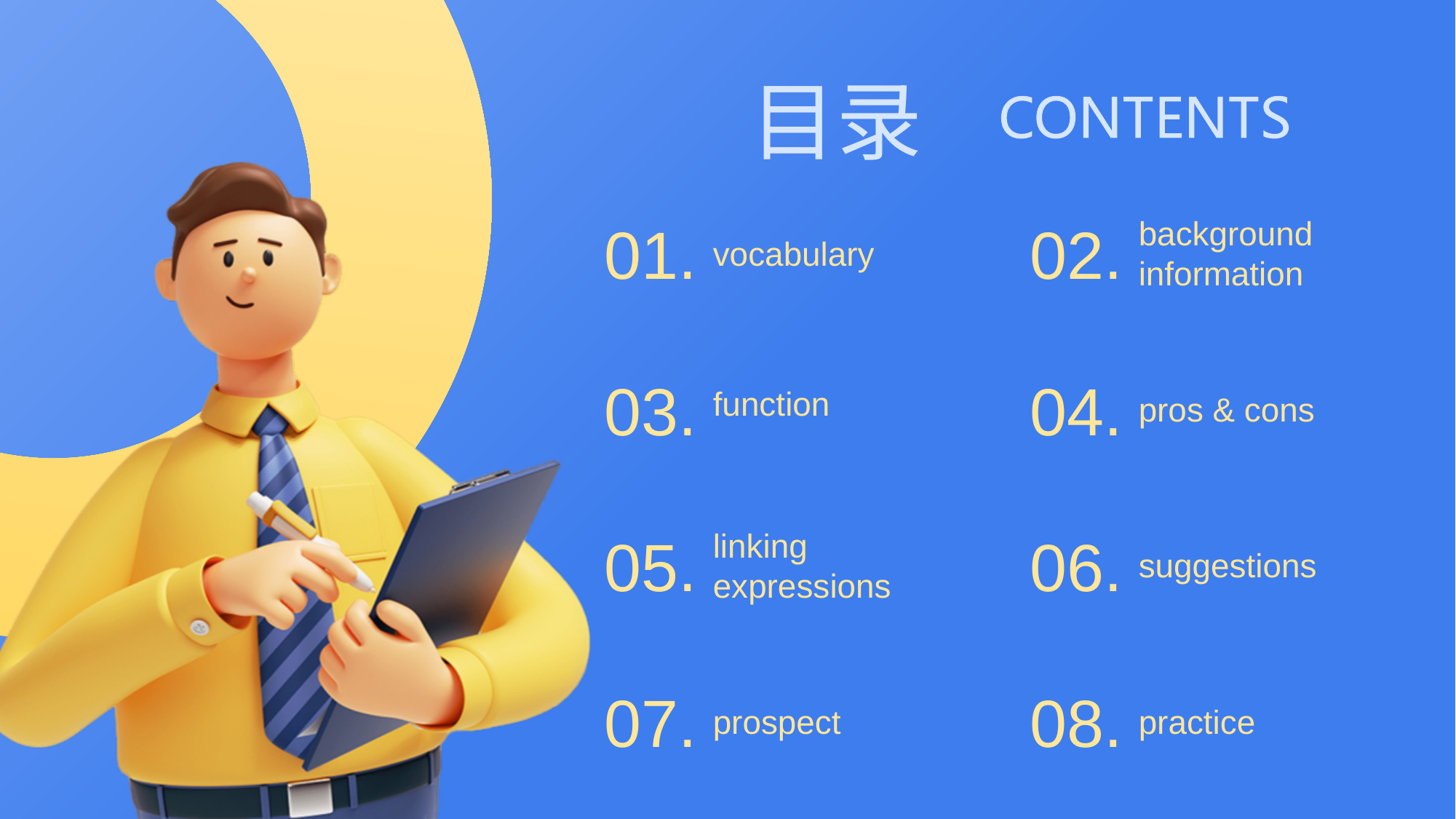

目录
vocabulary
background information
01.
02.
pros & cons
03.
04.
function

linking expressions
suggestions
05.
06.
prospect
practice
08.
07.